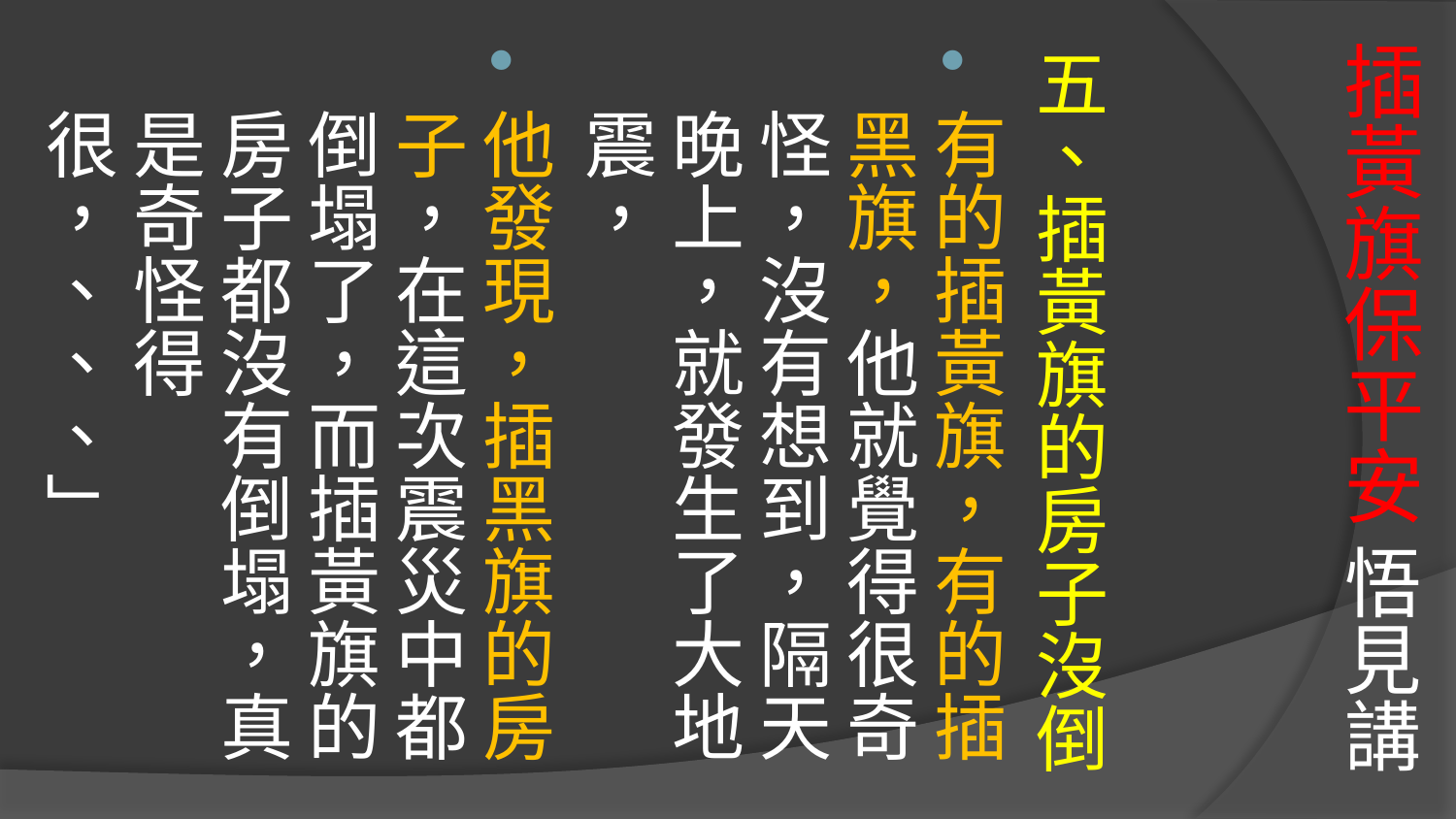

# 插黃旗保平安 悟見講
五、插黃旗的房子沒倒
有的插黃旗，有的插黑旗，他就覺得很奇怪，沒有想到，隔天晚上，就發生了大地震，
他發現，插黑旗的房子，在這次震災中都倒塌了，而插黃旗的房子都沒有倒塌，真是奇怪得很，、、、」